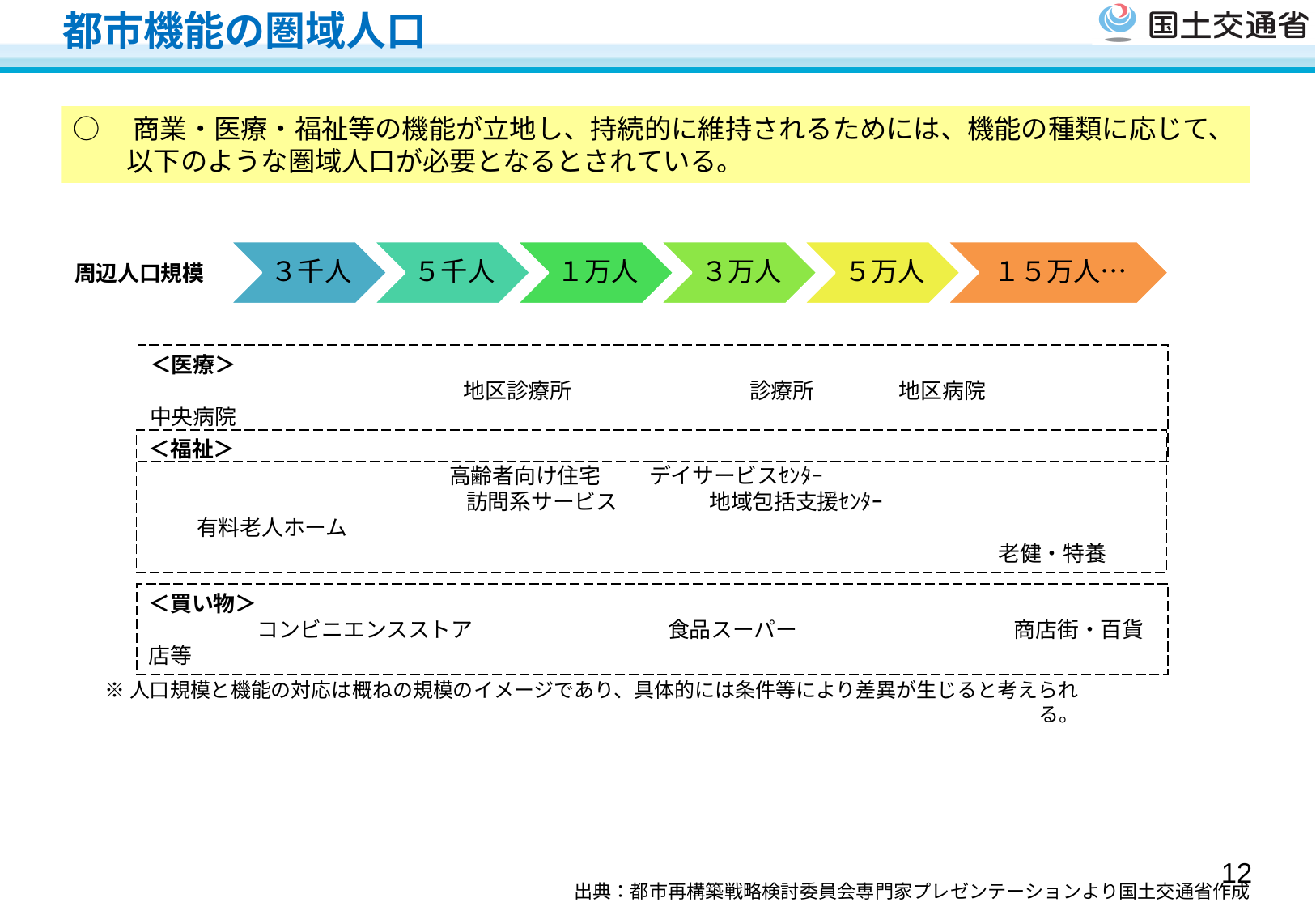

# 都市機能の圏域人口
○　商業・医療・福祉等の機能が立地し、持続的に維持されるためには、機能の種類に応じて、
　　以下のような圏域人口が必要となるとされている。
３千人
５千人
１万人
３万人
５万人
１５万人…
周辺人口規模
＜医療＞
        　　　　　　　　  　　　　地区診療所　　　　　　 　　診療所　　　    地区病院　　　　          　中央病院
＜福祉＞
　　  　　　　　　　　　　 　 高齢者向け住宅　 　デイサービスｾﾝﾀｰ
　　　　　　　　　   　　　　　訪問系サービス　　　　 地域包括支援ｾﾝﾀｰ　　　　　　　　　　　　　 　有料老人ホーム
　　　　　　　　　　　　　　　　　　　　　　　　　　　　　　         　　　　　　　 老健・特養
＜買い物＞
　　　　　コンビニエンスストア　　　　　　　　　食品スーパー　　　　　　　　　　商店街・百貨店等
※人口規模と機能の対応は概ねの規模のイメージであり、具体的には条件等により差異が生じると考えられる。
12
出典：都市再構築戦略検討委員会専門家プレゼンテーションより国土交通省作成